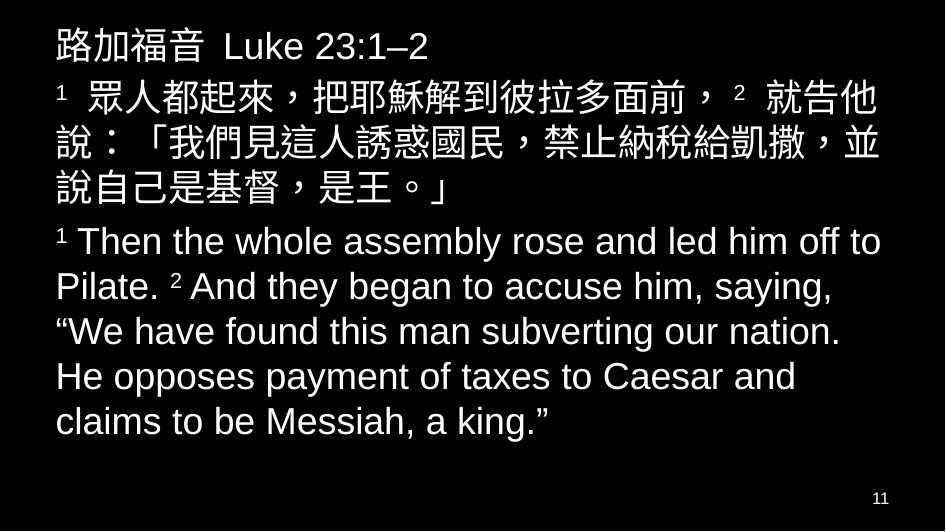

路加福音 Luke 23:1–2
1 眾人都起來，把耶穌解到彼拉多面前，2 就告他說：「我們見這人誘惑國民，禁止納稅給凱撒，並說自己是基督，是王。」
1 Then the whole assembly rose and led him off to Pilate. 2 And they began to accuse him, saying, “We have found this man subverting our nation. He opposes payment of taxes to Caesar and claims to be Messiah, a king.”
11